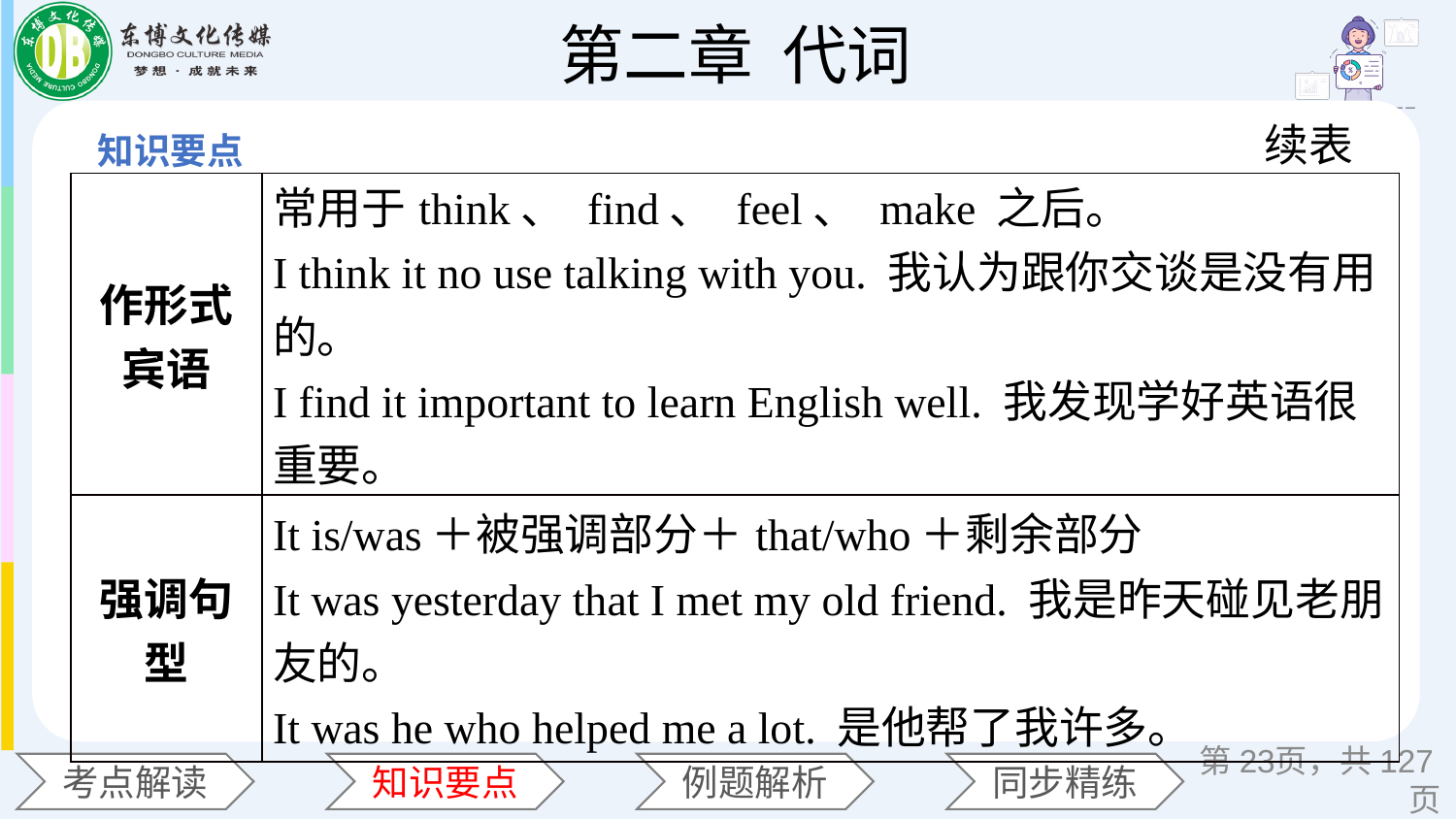

续表
| 作形式宾语 | 常用于think、 find、 feel、 make 之后。 I think it no use talking with you. 我认为跟你交谈是没有用的。 I find it important to learn English well. 我发现学好英语很重要。 |
| --- | --- |
| 强调句型 | It is/was＋被强调部分＋that/who＋剩余部分 It was yesterday that I met my old friend. 我是昨天碰见老朋友的。 It was he who helped me a lot. 是他帮了我许多。 |

第23页，共127页